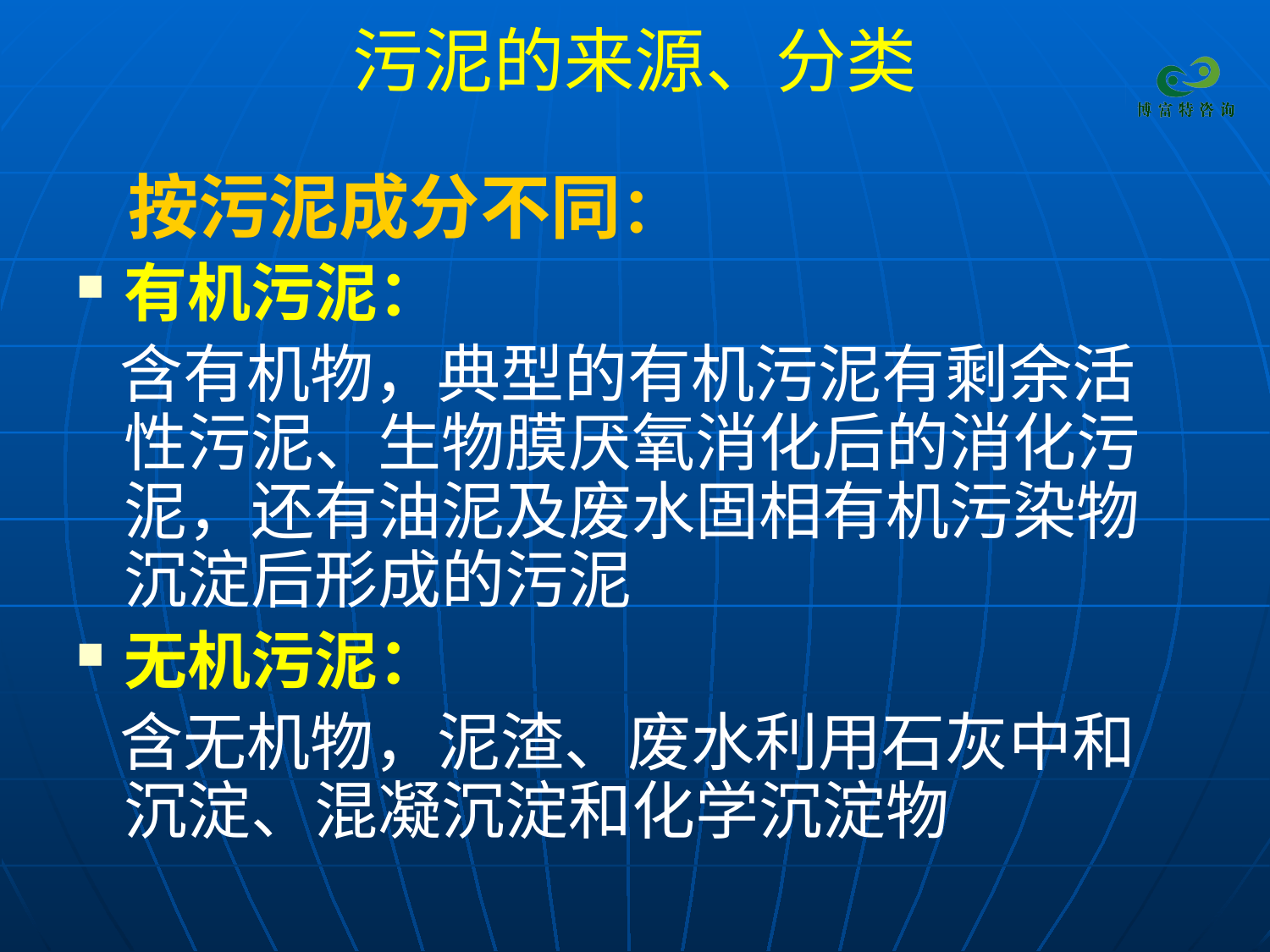

# 污泥的来源、分类
   按污泥成分不同：
有机污泥：
  含有机物，典型的有机污泥有剩余活性污泥、生物膜厌氧消化后的消化污泥，还有油泥及废水固相有机污染物沉淀后形成的污泥
无机污泥：
  含无机物，泥渣、废水利用石灰中和沉淀、混凝沉淀和化学沉淀物